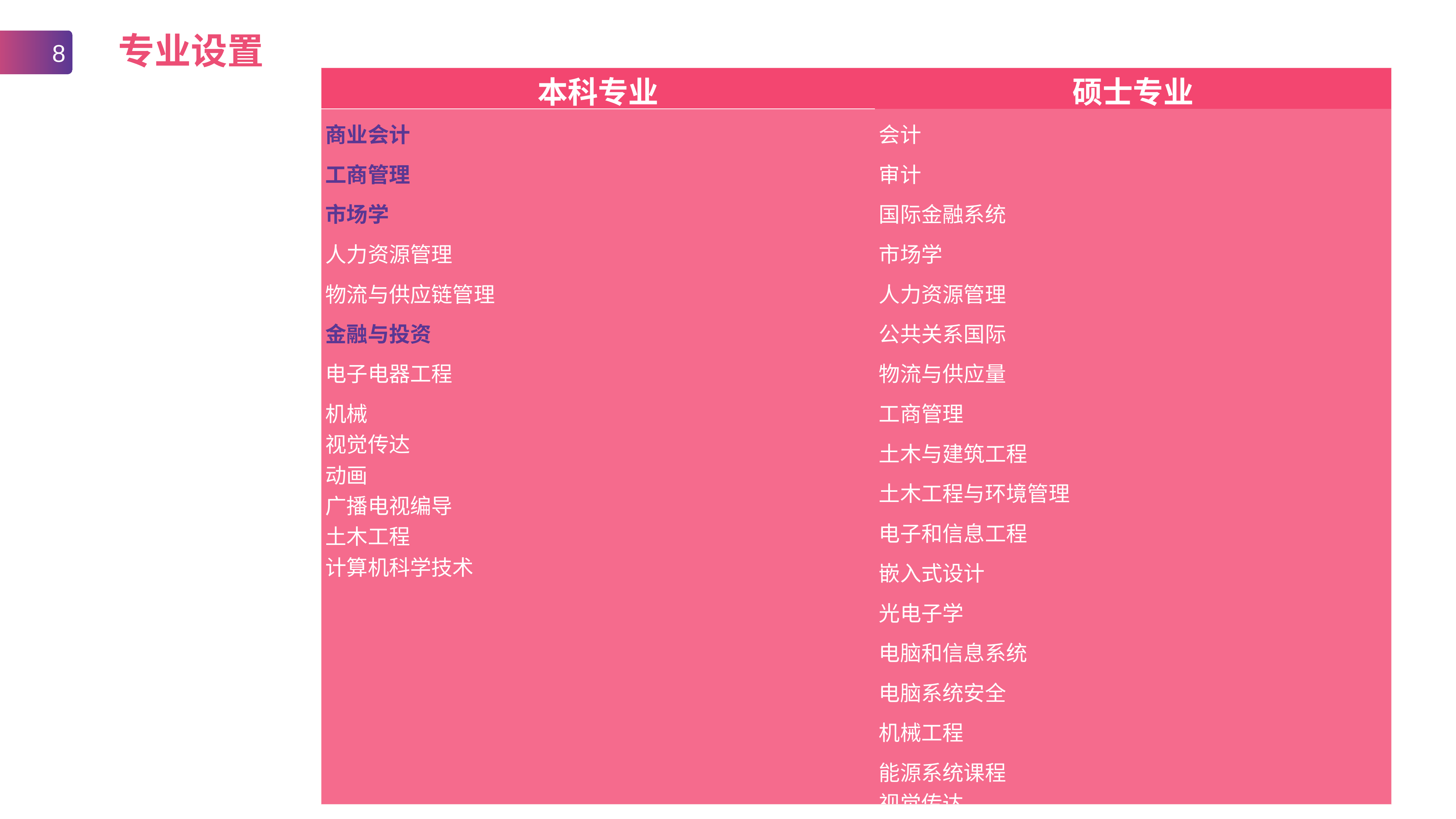

专业设置
8
| 本科专业 | 硕士专业 |
| --- | --- |
| 商业会计 工商管理 市场学 人力资源管理 物流与供应链管理 金融与投资 电子电器工程 机械 视觉传达 动画 广播电视编导 土木工程 计算机科学技术 | 会计 审计 国际金融系统 市场学 人力资源管理 公共关系国际 物流与供应量 工商管理 土木与建筑工程 土木工程与环境管理 电子和信息工程 嵌入式设计 光电子学 电脑和信息系统 电脑系统安全 机械工程 能源系统课程 视觉传达 动画 广播电视编导 |